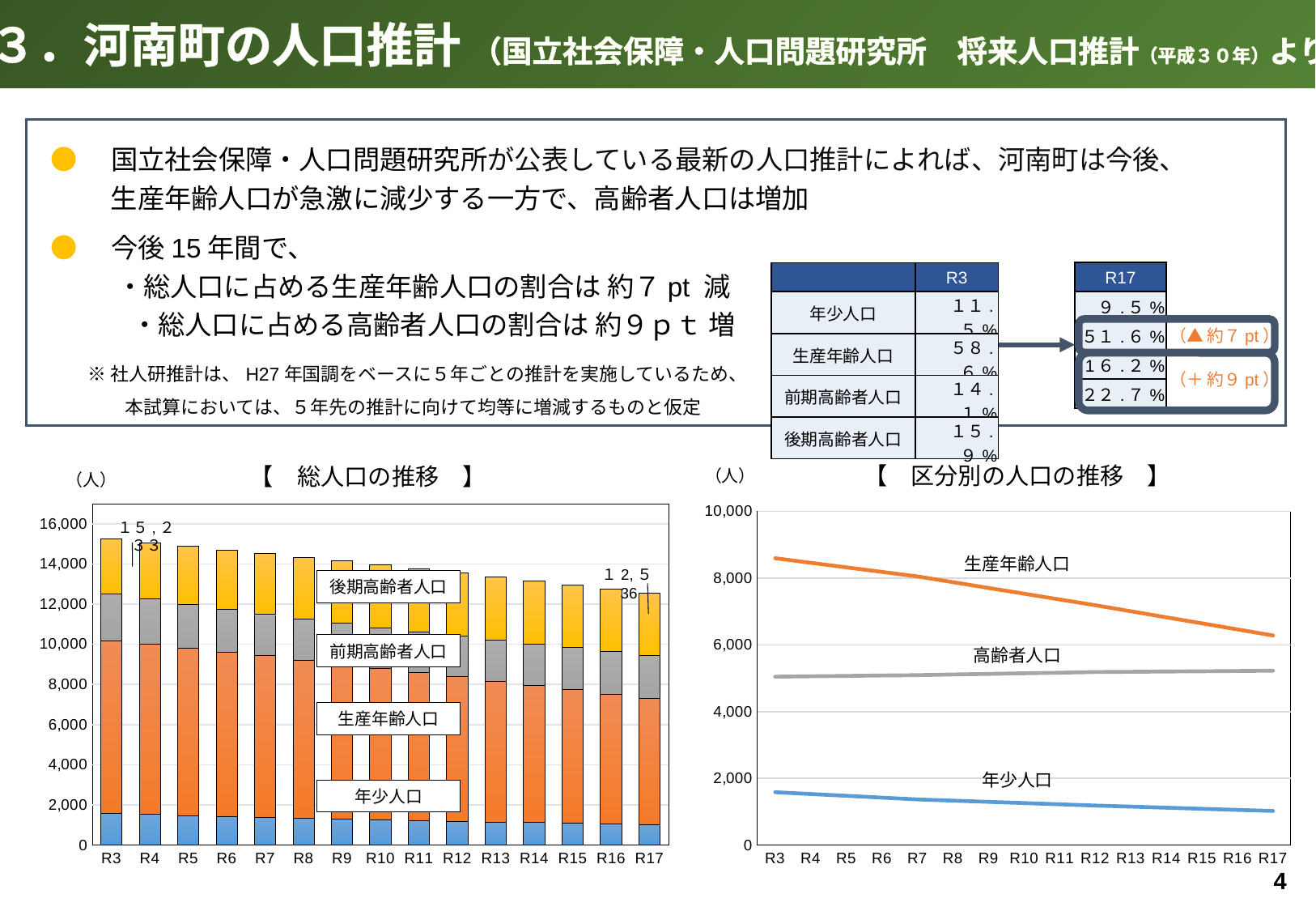

３．河南町の人口推計 （国立社会保障・人口問題研究所　将来人口推計（平成３０年）より）

●　国立社会保障・人口問題研究所が公表している最新の人口推計によれば、河南町は今後、
　　 生産年齢人口が急激に減少する一方で、高齢者人口は増加
●　今後15年間で、
　　  ・総人口に占める生産年齢人口の割合は 約７pt 減
　　　・総人口に占める高齢者人口の割合は 約９ｐｔ 増
　　※ 社人研推計は、H27年国調をベースに５年ごとの推計を実施しているため、
　　　　本試算においては、５年先の推計に向けて均等に増減するものと仮定
| R17 |
| --- |
| ９.５% |
| ５１.６% |
| 1６.２% |
| ２２.７% |
|  | R3 |
| --- | --- |
| 年少人口 | １１.５% |
| 生産年齢人口 | ５８.６% |
| 前期高齢者人口 | １４.１% |
| 後期高齢者人口 | １５.９% |

（▲ 約７pt）

（＋ 約９pt）
【　区分別の人口の推移　】
【　総人口の推移　】
（人）
（人）

### Chart

| Category | 年少人口 | 生産年齢人口 | 高齢者人口 |
|---|---|---|---|
| R3 | 1585.0 | 8599.0 | 5049.0 |
| R4 | 1531.0 | 8462.0 | 5061.0 |
| R5 | 1478.0 | 8326.0 | 5073.0 |
| R6 | 1424.0 | 8189.0 | 5085.0 |
| R7 | 1370.0 | 8053.0 | 5096.0 |
| R8 | 1333.0 | 7881.0 | 5115.0 |
| R9 | 1296.0 | 7708.0 | 5133.0 |
| R10 | 1260.0 | 7536.0 | 5151.0 |
| R11 | 1223.0 | 7363.0 | 5169.0 |
| R12 | 1186.0 | 7191.0 | 5188.0 |
| R13 | 1154.0 | 7010.0 | 5196.0 |
| R14 | 1121.0 | 6828.0 | 5204.0 |
| R15 | 1089.0 | 6647.0 | 5212.0 |
| R16 | 1056.0 | 6465.0 | 5220.0 |
| R17 | 1024.0 | 6284.0 | 5228.0 |

### Chart

| Category | 年少人口 | 生産年齢人口 | 前期高齢者人口 | 後期高齢者人口 |
|---|---|---|---|---|
| R3 | 1585.0 | 8599.0 | 2321.0 | 2728.0 |
| R4 | 1531.0 | 8462.0 | 2254.0 | 2807.0 |
| R5 | 1478.0 | 8326.0 | 2188.0 | 2885.0 |
| R6 | 1424.0 | 8189.0 | 2121.0 | 2964.0 |
| R7 | 1370.0 | 8053.0 | 2054.0 | 3042.0 |
| R8 | 1333.0 | 7881.0 | 2047.0 | 3068.0 |
| R9 | 1296.0 | 7708.0 | 2039.0 | 3094.0 |
| R10 | 1260.0 | 7536.0 | 2032.0 | 3119.0 |
| R11 | 1223.0 | 7363.0 | 2024.0 | 3145.0 |
| R12 | 1186.0 | 7191.0 | 2017.0 | 3171.0 |
| R13 | 1154.0 | 7010.0 | 2042.0 | 3154.0 |
| R14 | 1121.0 | 6828.0 | 2068.0 | 3136.0 |
| R15 | 1089.0 | 6647.0 | 2093.0 | 3119.0 |
| R16 | 1056.0 | 6465.0 | 2119.0 | 3101.0 |
| R17 | 1024.0 | 6284.0 | 2144.0 | 3084.0 |
１５,２３３
生産年齢人口
１2,５36
後期高齢者人口
高齢者人口
前期高齢者人口
生産年齢人口
年少人口
年少人口
4